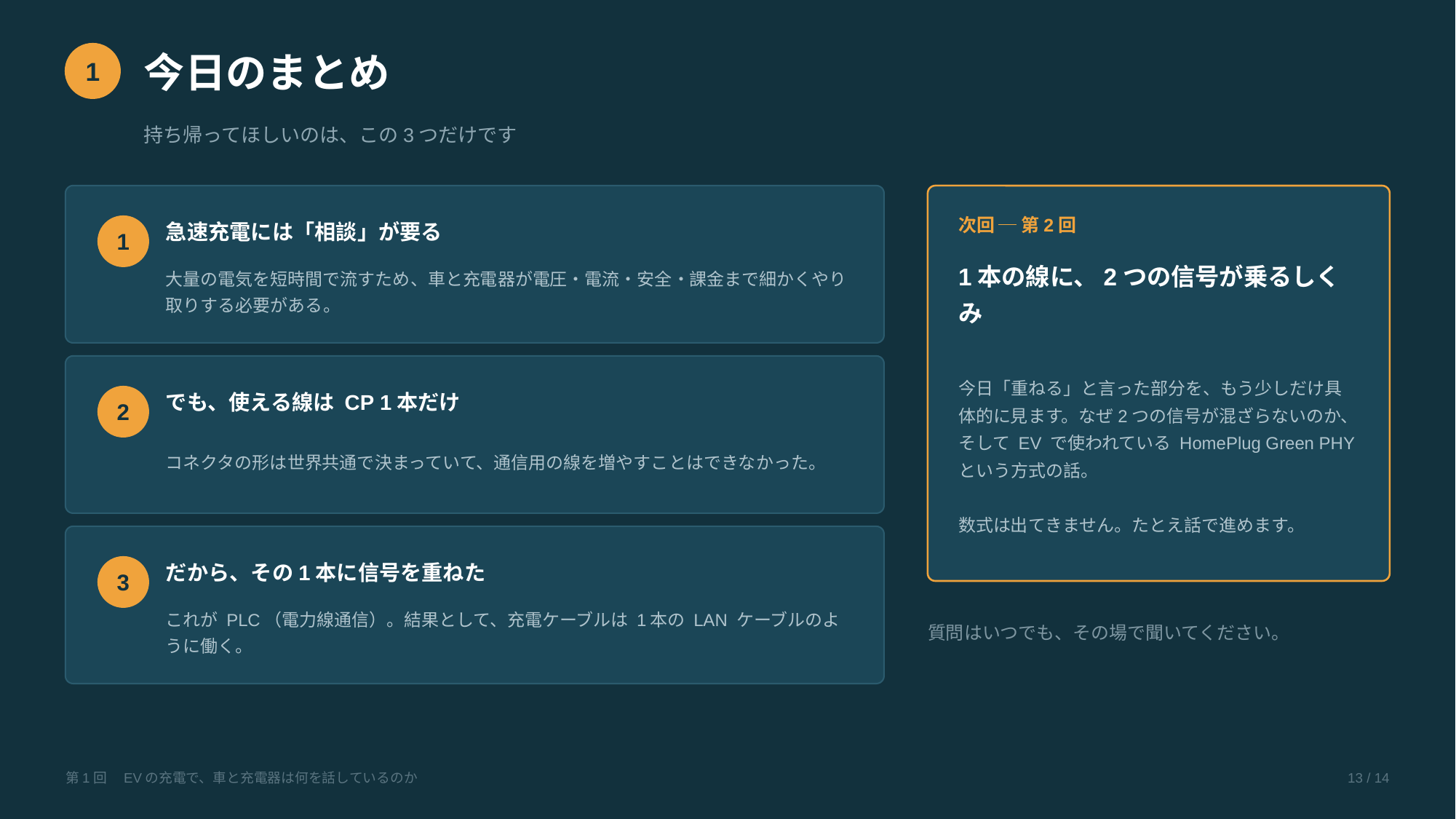

今日のまとめ

1
持ち帰ってほしいのは、この3つだけです

次回 ─ 第2回
急速充電には「相談」が要る

1
1本の線に、2つの信号が乗るしくみ
大量の電気を短時間で流すため、車と充電器が電圧・電流・安全・課金まで細かくやり取りする必要がある。
今日「重ねる」と言った部分を、もう少しだけ具体的に見ます。なぜ2つの信号が混ざらないのか、そして EV で使われている HomePlug Green PHY という方式の話。

数式は出てきません。たとえ話で進めます。

でも、使える線は CP 1本だけ

2
コネクタの形は世界共通で決まっていて、通信用の線を増やすことはできなかった。

だから、その1本に信号を重ねた

3
これが PLC（電力線通信）。結果として、充電ケーブルは 1本の LAN ケーブルのように働く。
質問はいつでも、その場で聞いてください。
第1回　EVの充電で、車と充電器は何を話しているのか
13 / 14